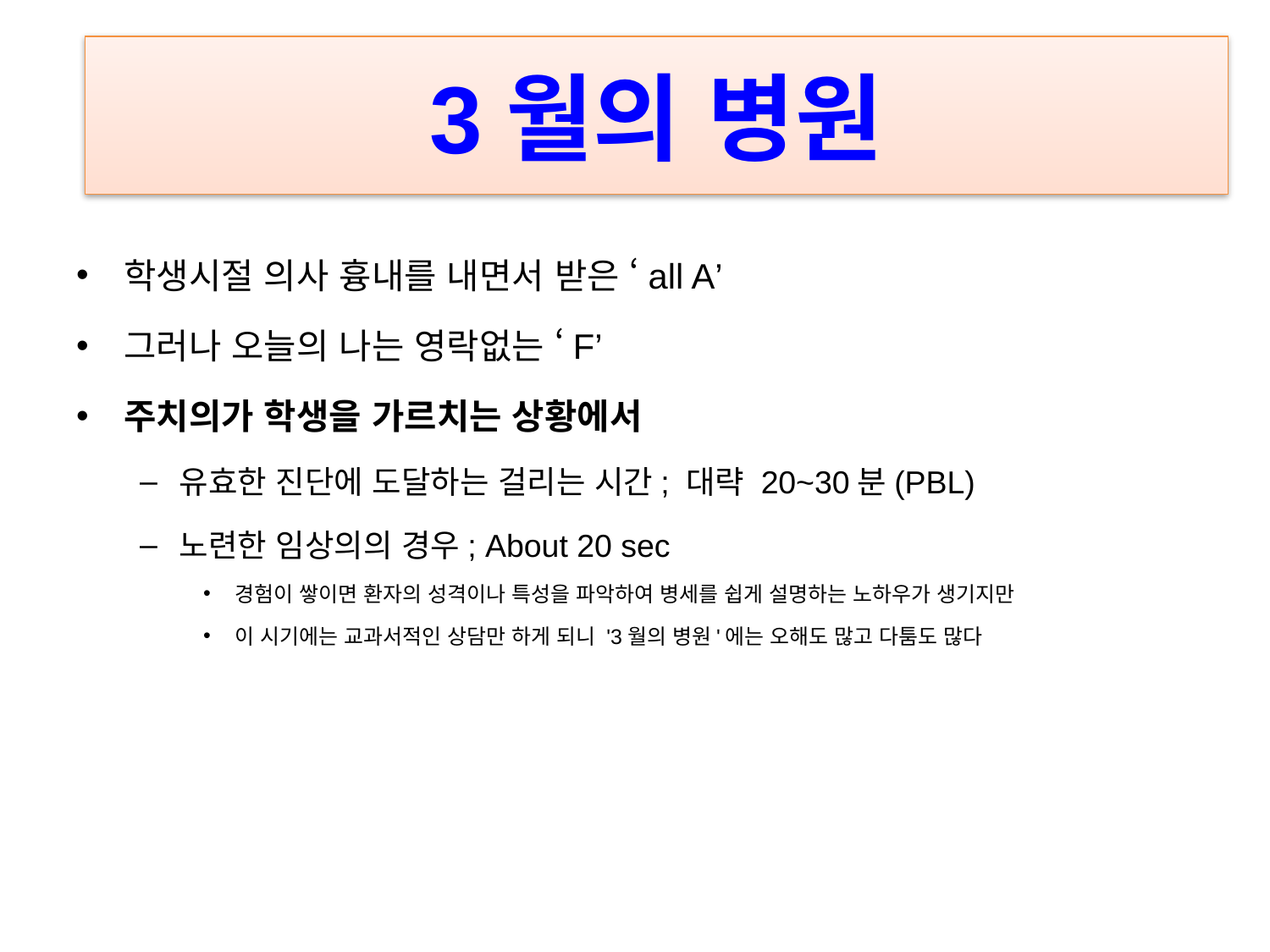

# 3월의 병원
학생시절 의사 흉내를 내면서 받은 ‘all A’
그러나 오늘의 나는 영락없는 ‘F’
주치의가 학생을 가르치는 상황에서
유효한 진단에 도달하는 걸리는 시간; 대략 20~30분(PBL)
노련한 임상의의 경우; About 20 sec
경험이 쌓이면 환자의 성격이나 특성을 파악하여 병세를 쉽게 설명하는 노하우가 생기지만
이 시기에는 교과서적인 상담만 하게 되니 '3월의 병원'에는 오해도 많고 다툼도 많다